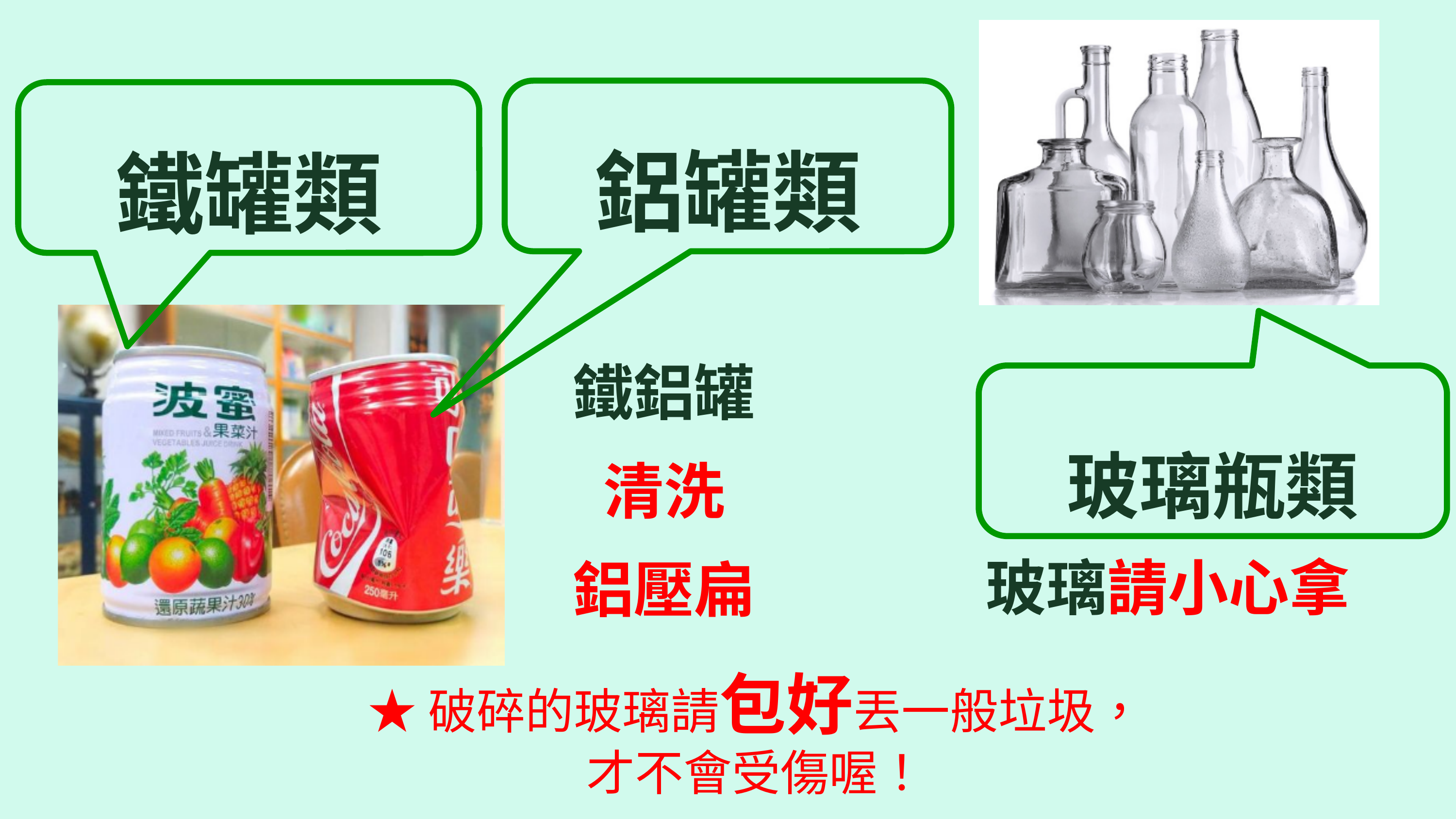

鋁罐類
鐵罐類

鐵鋁罐
清洗
鋁壓扁
玻璃瓶類
玻璃請小心拿
★破碎的玻璃請包好丟一般垃圾，
才不會受傷喔！